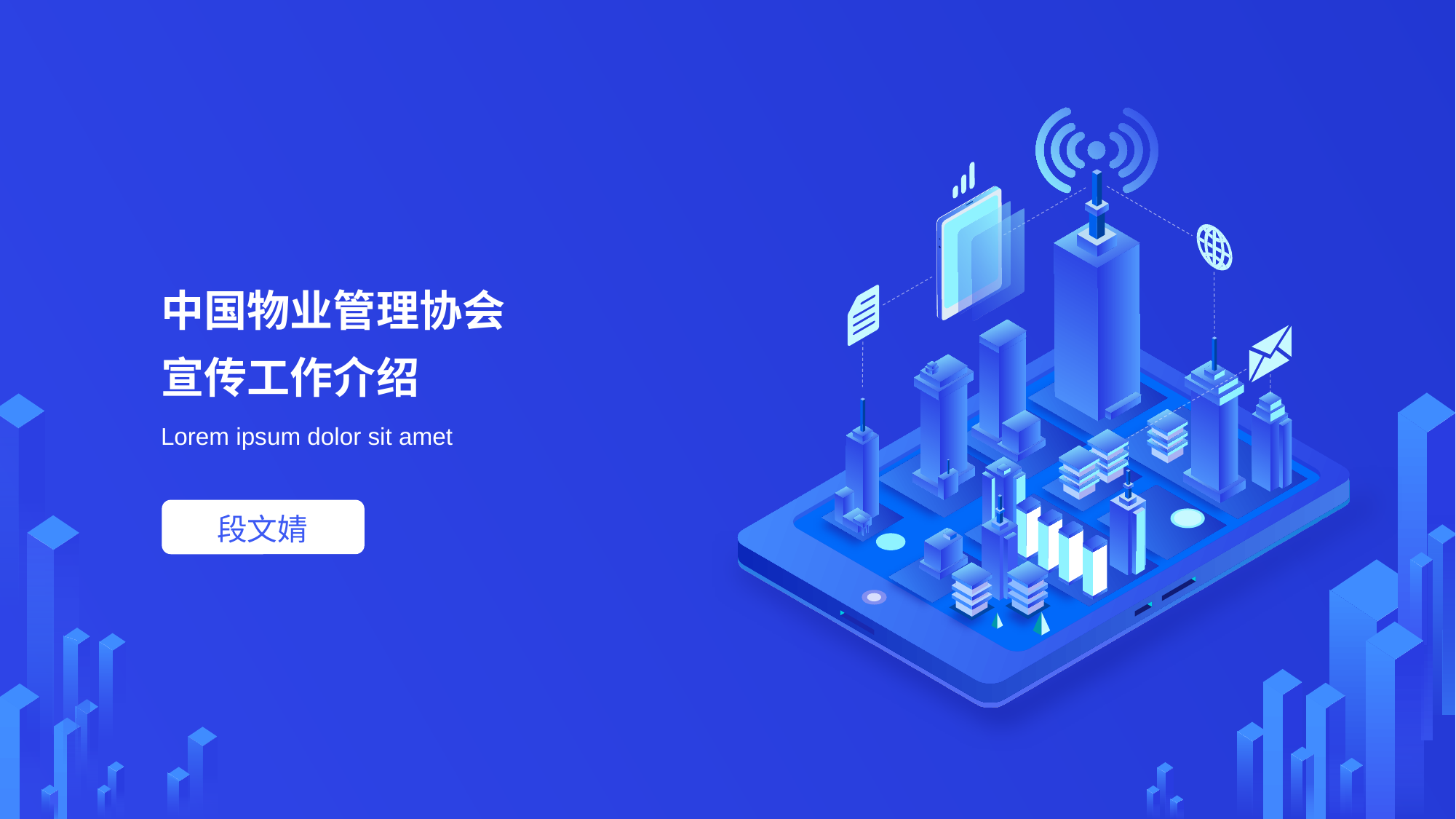

# 中国物业管理协会 宣传工作介绍
Lorem ipsum dolor sit amet
段文婧